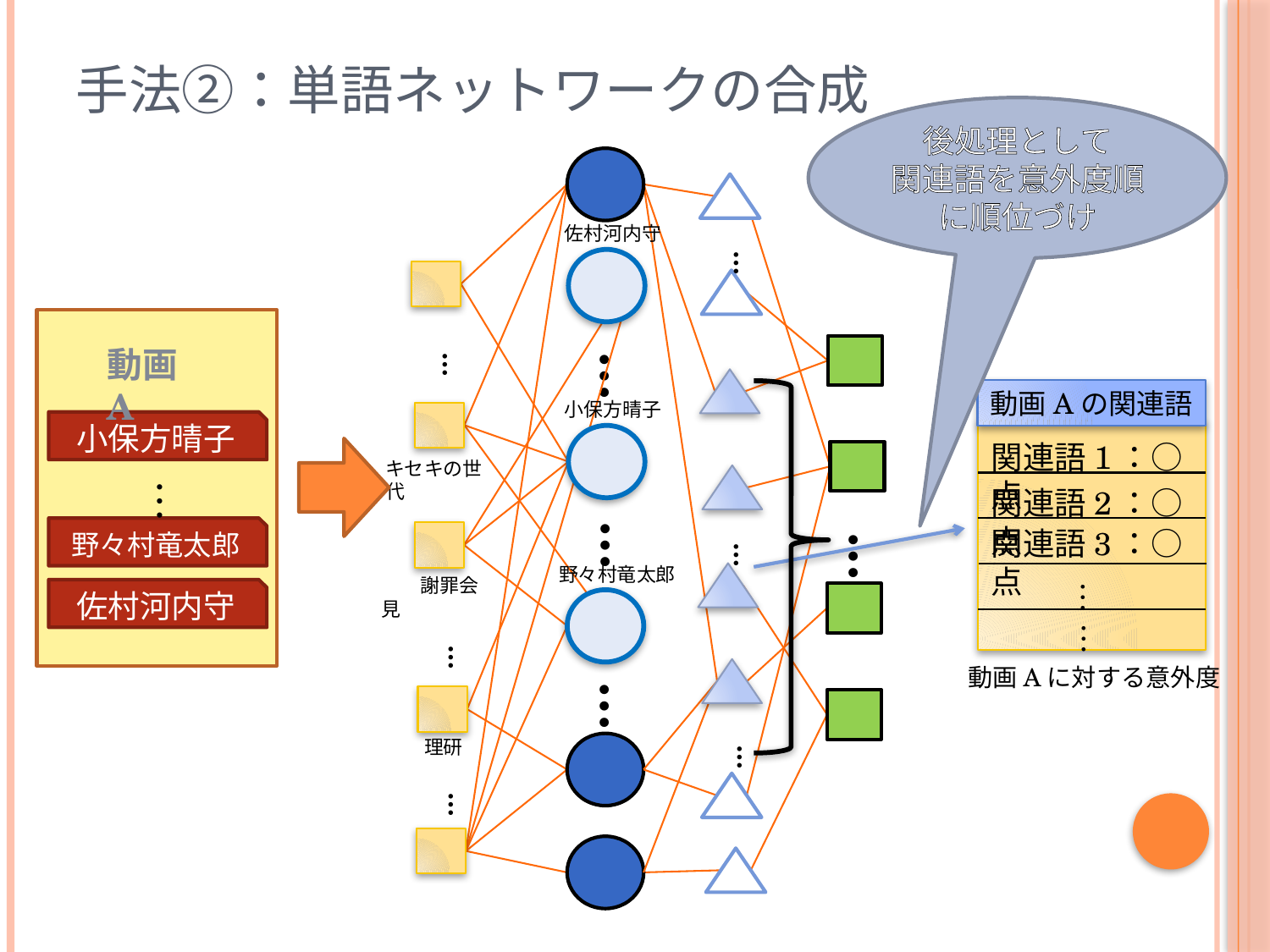

# 手法②：単語ネットワークの合成
後処理として
関連語を意外度順に順位づけ

佐村河内守

…

…
…

小保方晴子

キセキの世代

…
…

　　謝罪会見
…
野々村竜太郎

…

…

理研

…

…

動画A
小保方晴子
…
野々村竜太郎
佐村河内守
動画Aの関連語

関連語1：○点
関連語2：○点
関連語3：○点
…
…

動画Aに対する意外度